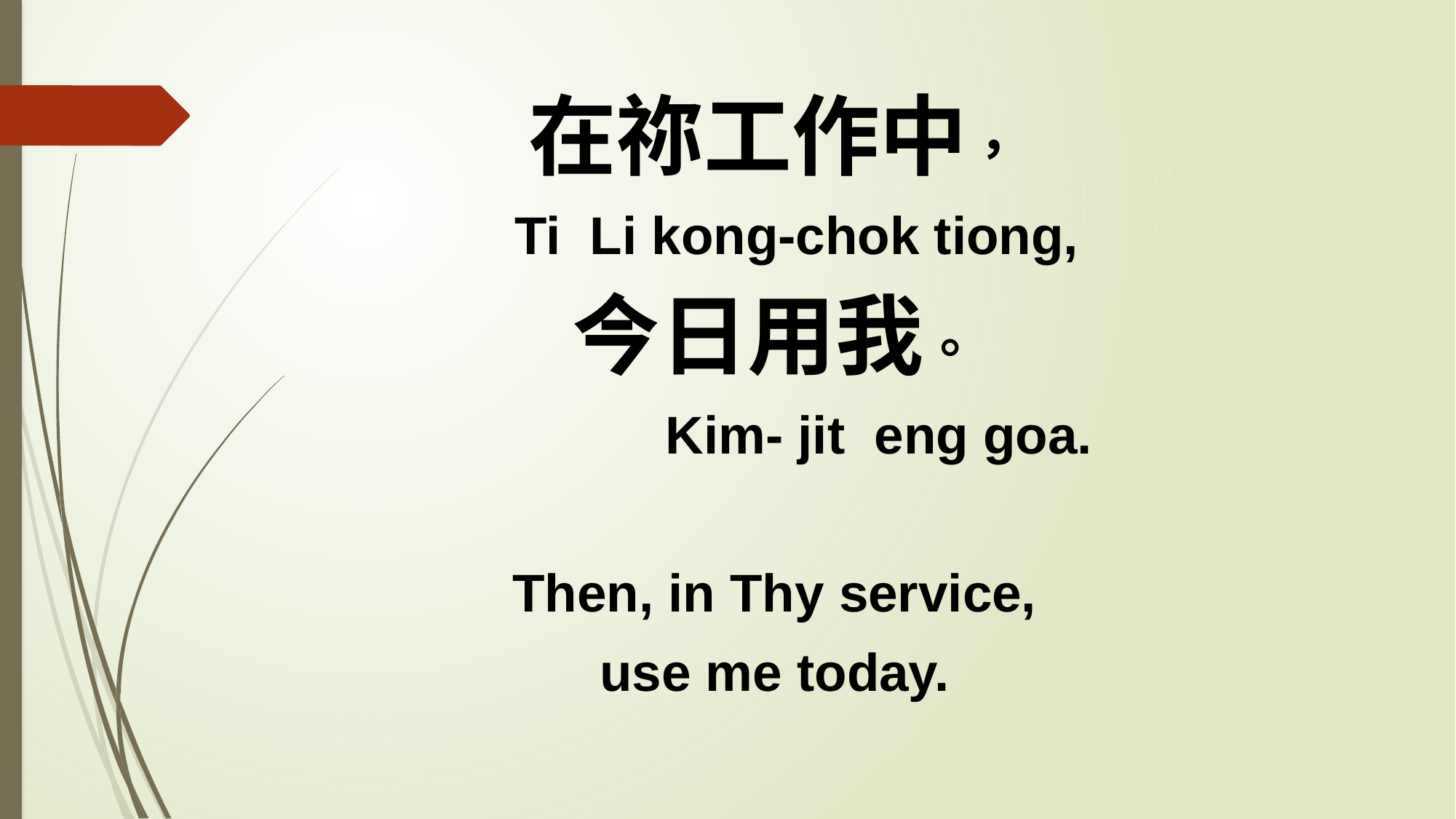

在祢工作中，
   Ti  Li kong-chok tiong,
今日用我。
                              Kim- jit  eng goa.

Then, in Thy service,
use me today.